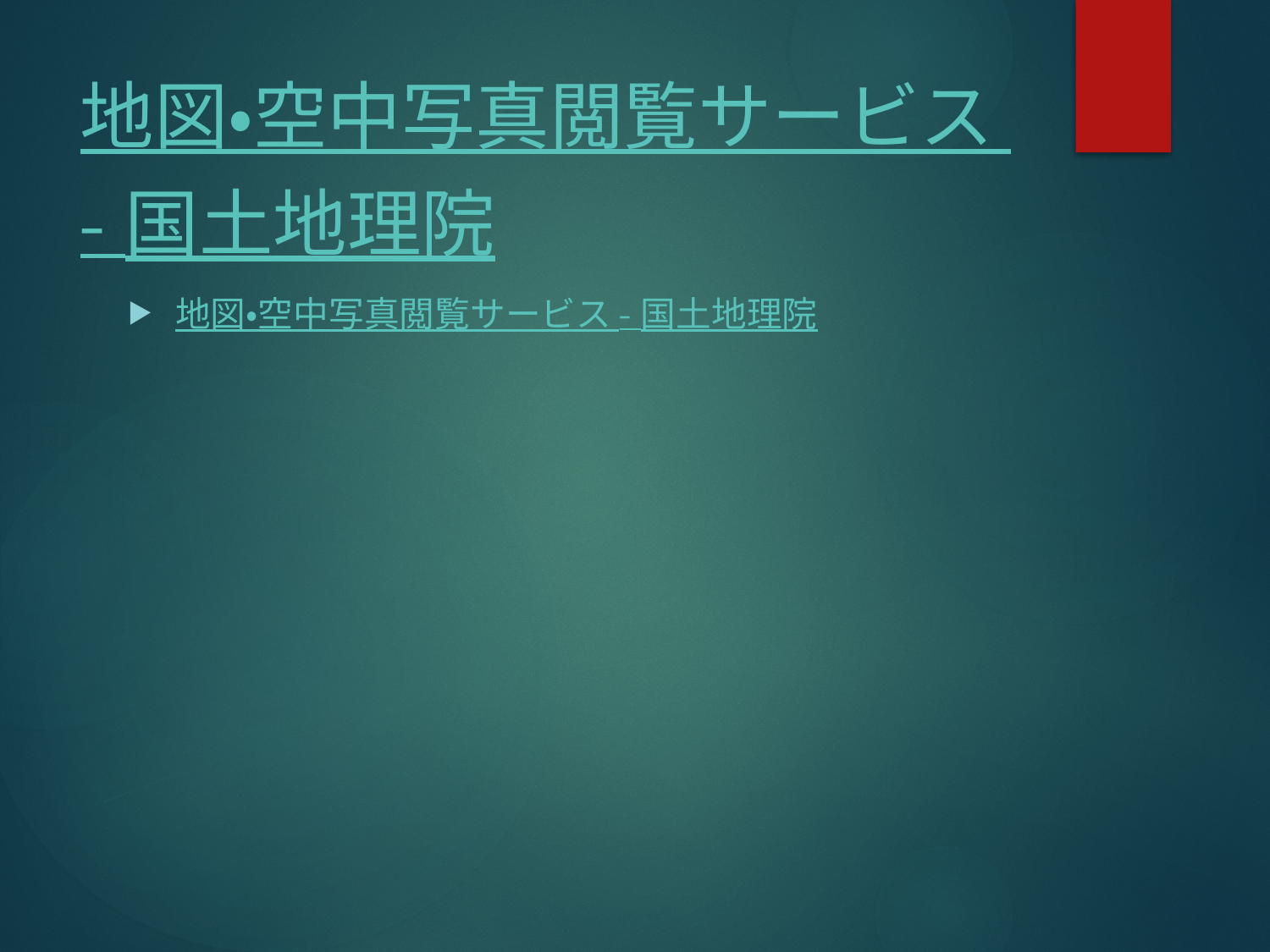

# 地図・空中写真閲覧サービス - 国土地理院
地図・空中写真閲覧サービス - 国土地理院